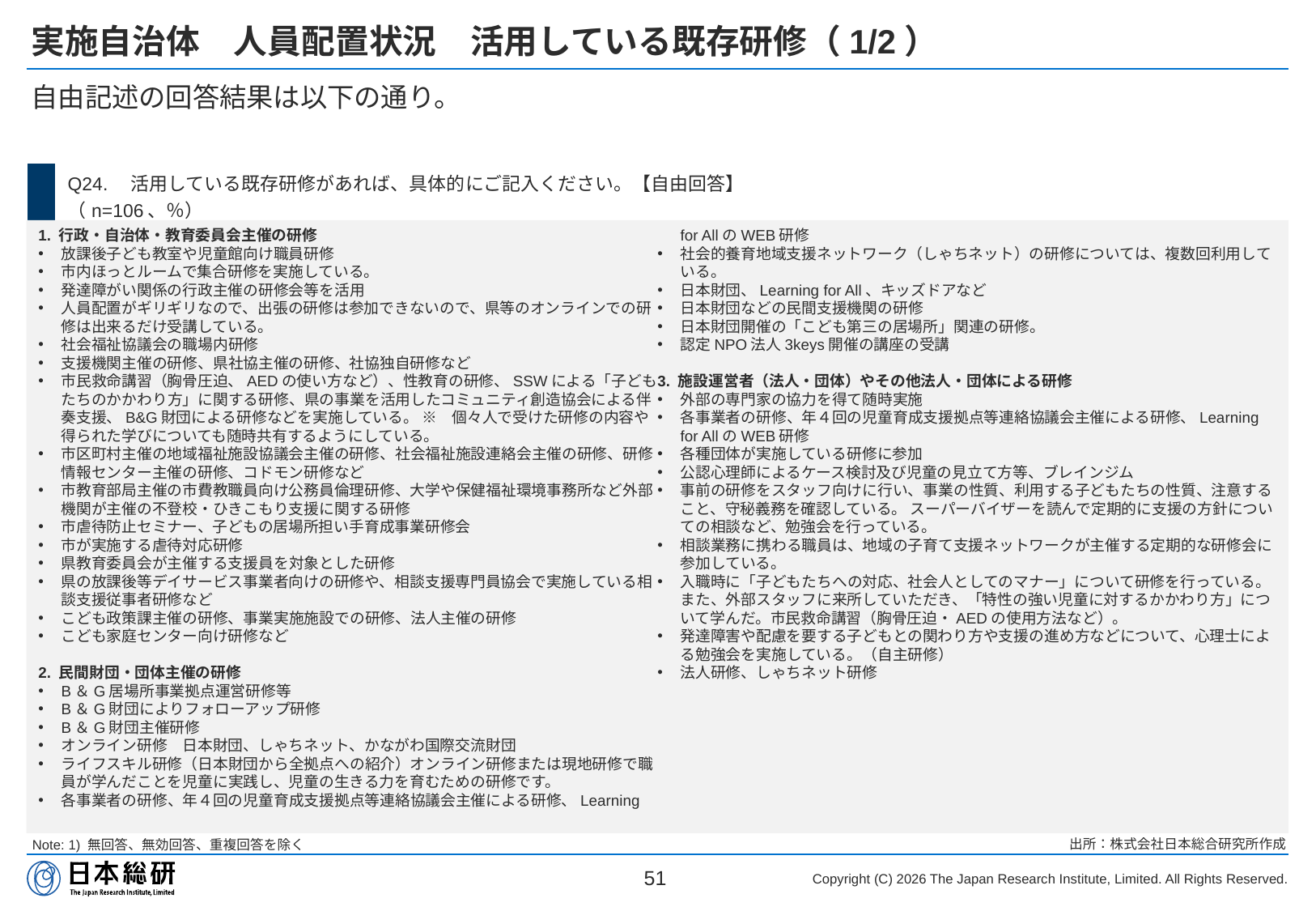

# 実施自治体　人員配置状況　活用している既存研修（1/2）
自由記述の回答結果は以下の通り。

|  | Q24.　活用している既存研修があれば、具体的にご記入ください。【自由回答】 （n=106、％） |
| --- | --- |
1. 行政・自治体・教育委員会主催の研修
放課後子ども教室や児童館向け職員研修
市内ほっとルームで集合研修を実施している。
発達障がい関係の行政主催の研修会等を活用
人員配置がギリギリなので、出張の研修は参加できないので、県等のオンラインでの研修は出来るだけ受講している。
社会福祉協議会の職場内研修
支援機関主催の研修、県社協主催の研修、社協独自研修など
市民救命講習（胸骨圧迫、AEDの使い方など）、性教育の研修、SSWによる「子どもたちのかかわり方」に関する研修、県の事業を活用したコミュニティ創造協会による伴奏支援、B&G財団による研修などを実施している。 ※　個々人で受けた研修の内容や得られた学びについても随時共有するようにしている。
市区町村主催の地域福祉施設協議会主催の研修、社会福祉施設連絡会主催の研修、研修情報センター主催の研修、コドモン研修など
市教育部局主催の市費教職員向け公務員倫理研修、大学や保健福祉環境事務所など外部機関が主催の不登校・ひきこもり支援に関する研修
市虐待防止セミナー、子どもの居場所担い手育成事業研修会
市が実施する虐待対応研修
県教育委員会が主催する支援員を対象とした研修
県の放課後等デイサービス事業者向けの研修や、相談支援専門員協会で実施している相談支援従事者研修など
こども政策課主催の研修、事業実施施設での研修、法人主催の研修
こども家庭センター向け研修など

2. 民間財団・団体主催の研修
B＆G居場所事業拠点運営研修等
B＆G財団によりフォローアップ研修
B＆G財団主催研修
オンライン研修　日本財団、しゃちネット、かながわ国際交流財団
ライフスキル研修（日本財団から全拠点への紹介）オンライン研修または現地研修で職員が学んだことを児童に実践し、児童の生きる力を育むための研修です。
各事業者の研修、年４回の児童育成支援拠点等連絡協議会主催による研修、Learning for AllのWEB研修
社会的養育地域支援ネットワーク（しゃちネット）の研修については、複数回利用している。
日本財団、Learning for All、キッズドアなど
日本財団などの民間支援機関の研修
日本財団開催の「こども第三の居場所」関連の研修。
認定NPO法人3keys開催の講座の受講

3. 施設運営者（法人・団体）やその他法人・団体による研修
外部の専門家の協力を得て随時実施
各事業者の研修、年４回の児童育成支援拠点等連絡協議会主催による研修、Learning for AllのWEB研修
各種団体が実施している研修に参加
公認心理師によるケース検討及び児童の見立て方等、ブレインジム
事前の研修をスタッフ向けに行い、事業の性質、利用する子どもたちの性質、注意すること、守秘義務を確認している。 スーパーバイザーを読んで定期的に支援の方針についての相談など、勉強会を行っている。
相談業務に携わる職員は、地域の子育て支援ネットワークが主催する定期的な研修会に参加している。
入職時に「子どもたちへの対応、社会人としてのマナー」について研修を行っている。また、外部スタッフに来所していただき、「特性の強い児童に対するかかわり方」について学んだ。市民救命講習（胸骨圧迫・AEDの使用方法など）。
発達障害や配慮を要する子どもとの関わり方や支援の進め方などについて、心理士による勉強会を実施している。（自主研修）
法人研修、しゃちネット研修

出所：株式会社日本総合研究所作成
Note: 1) 無回答、無効回答、重複回答を除く